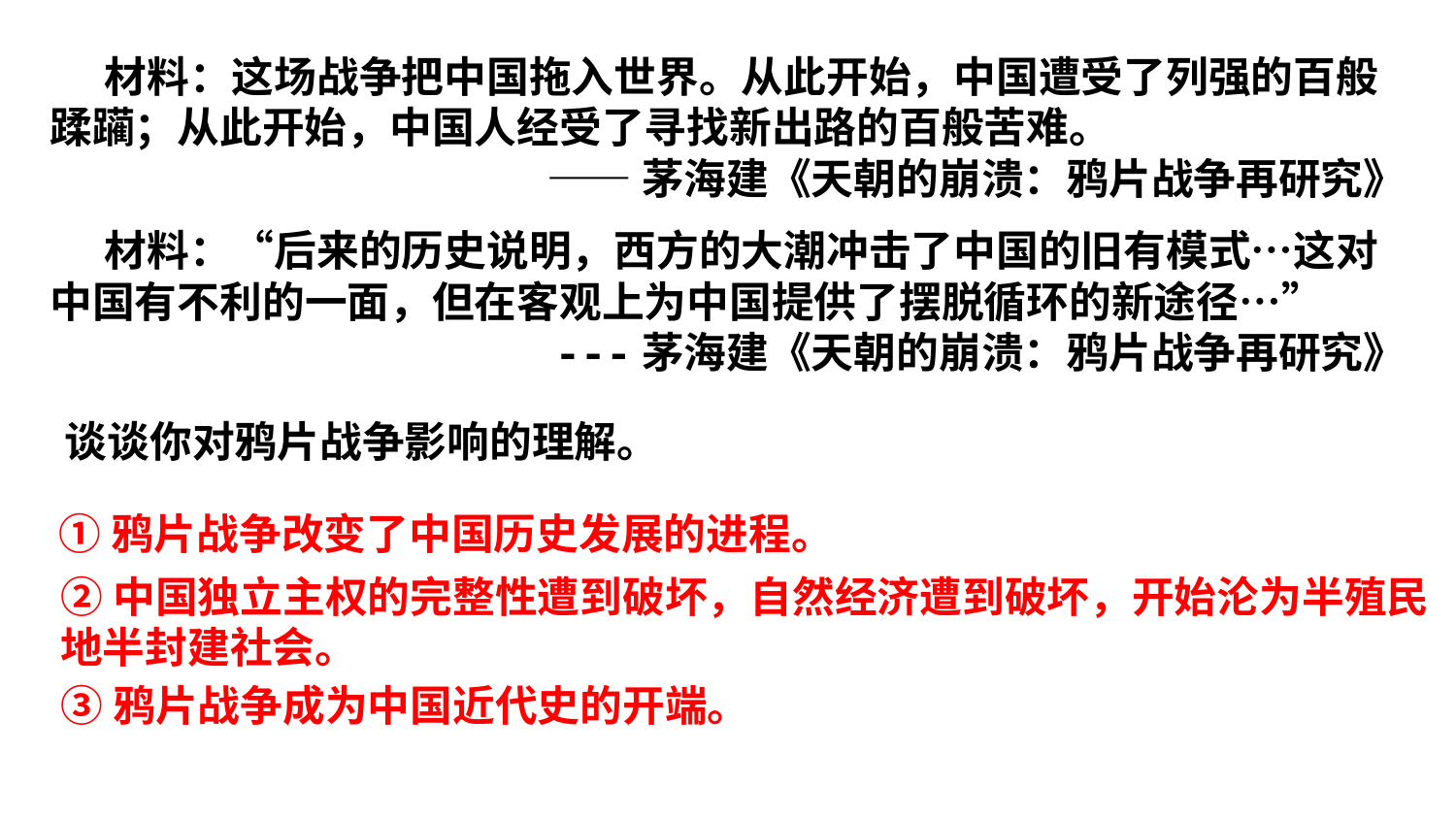

材料：这场战争把中国拖入世界。从此开始，中国遭受了列强的百般蹂躏；从此开始，中国人经受了寻找新出路的百般苦难。
——茅海建《天朝的崩溃：鸦片战争再研究》
材料：“后来的历史说明，西方的大潮冲击了中国的旧有模式…这对中国有不利的一面，但在客观上为中国提供了摆脱循环的新途径…”
---茅海建《天朝的崩溃：鸦片战争再研究》
谈谈你对鸦片战争影响的理解。
①鸦片战争改变了中国历史发展的进程。
②中国独立主权的完整性遭到破坏，自然经济遭到破坏，开始沦为半殖民地半封建社会。
③鸦片战争成为中国近代史的开端。